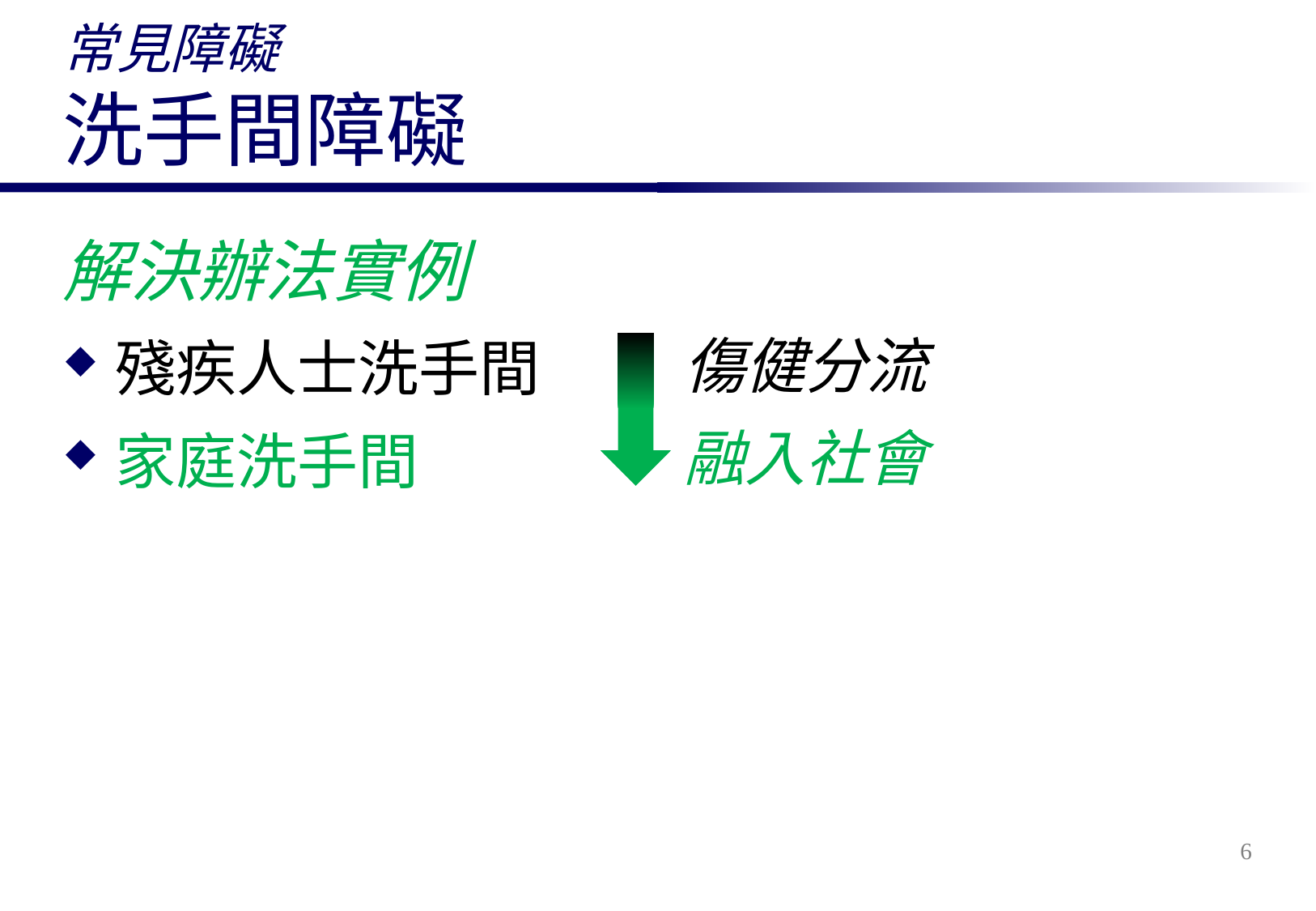

# 常見障礙 洗手間障礙
解決辦法實例
殘疾人士洗手間
家庭洗手間
傷健分流

融入社會
6